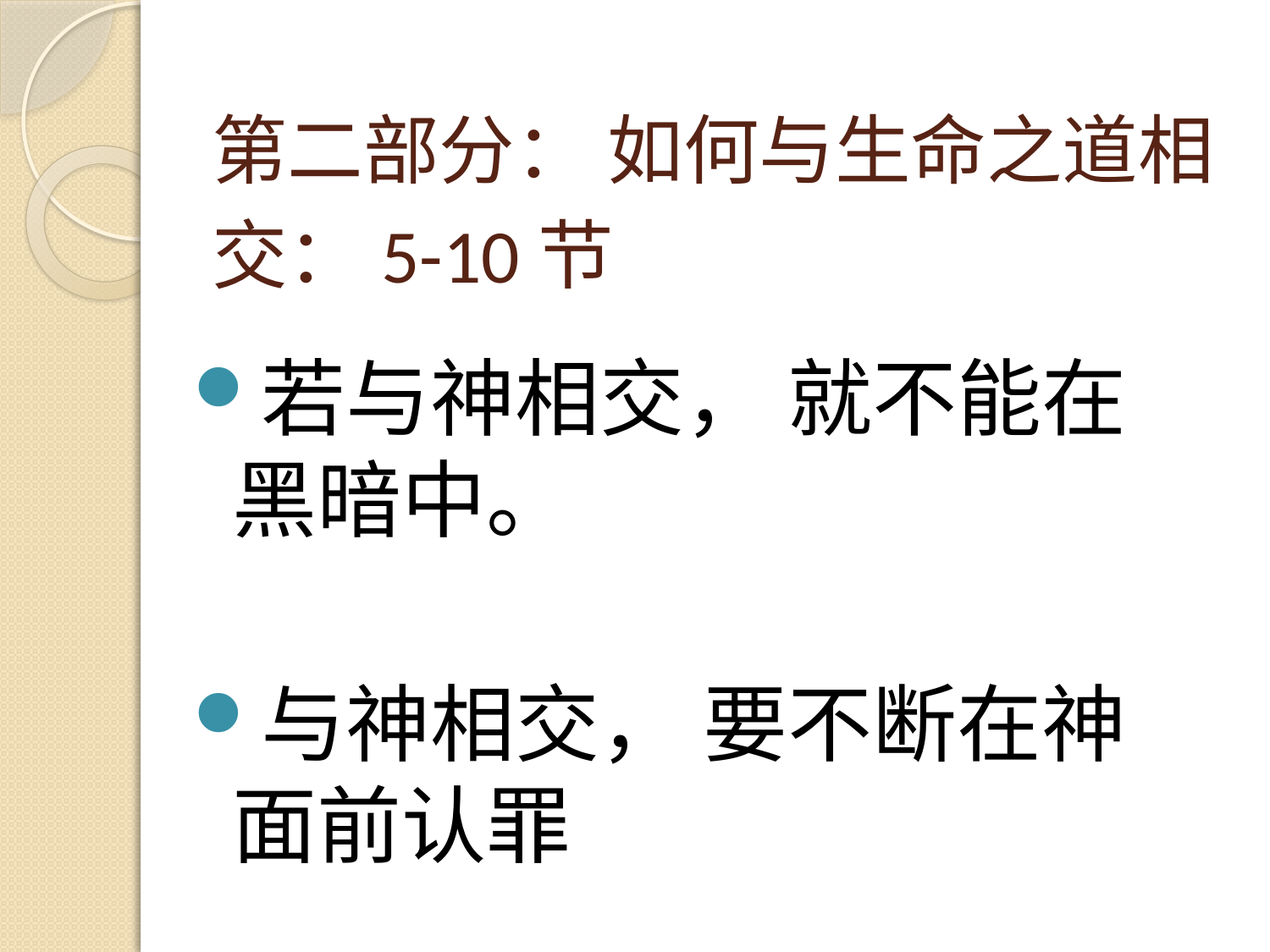

# 第二部分： 如何与生命之道相交：5-10节
若与神相交， 就不能在黑暗中。

与神相交， 要不断在神面前认罪